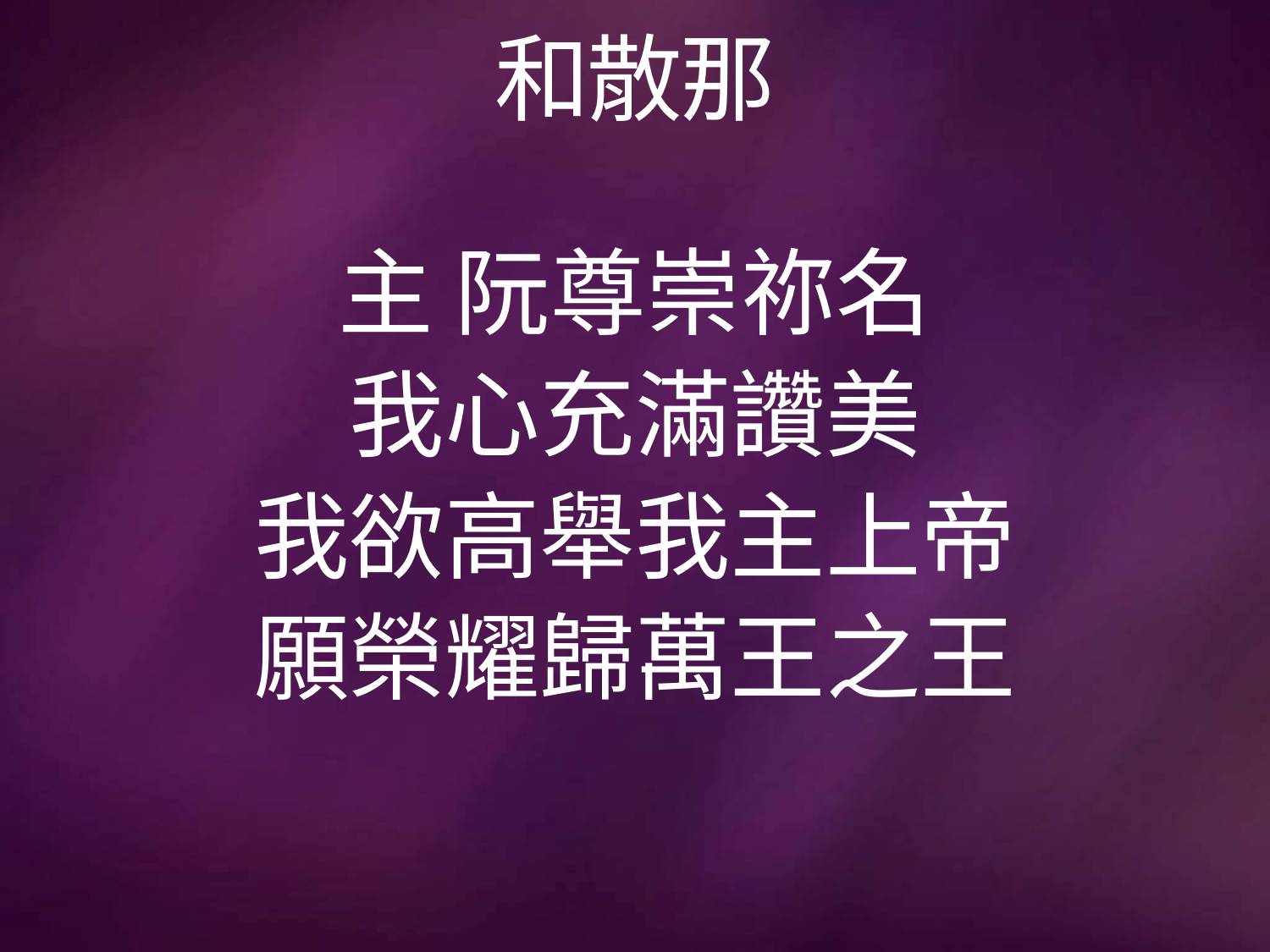

# 和散那
主 阮尊崇祢名
我心充滿讚美
我欲高舉我主上帝
願榮耀歸萬王之王